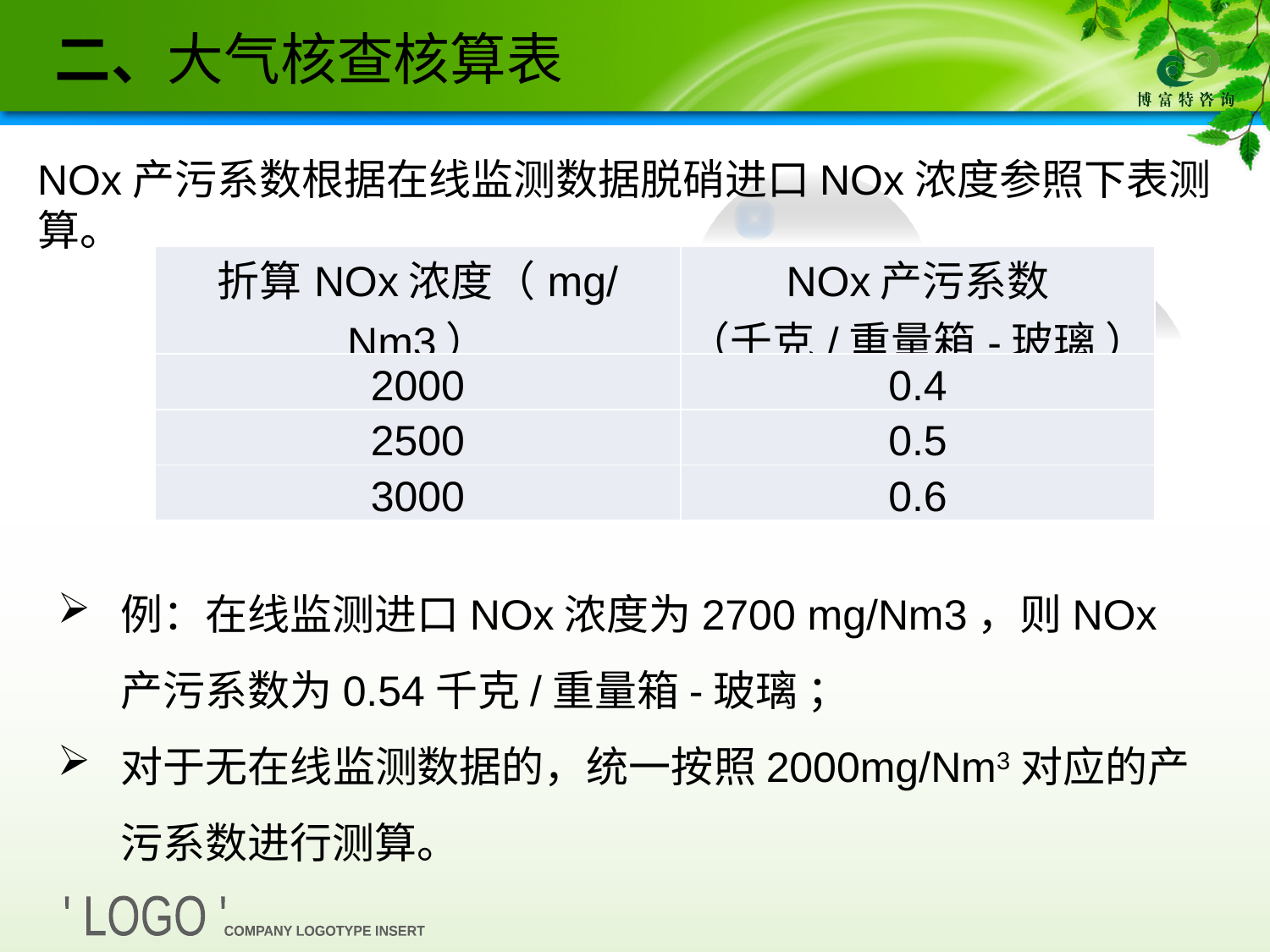

二、大气核查核算表
NOx产污系数根据在线监测数据脱硝进口NOx浓度参照下表测算。

| 折算NOx浓度（mg/Nm3） | NOx产污系数 （千克/重量箱-玻璃 ） |
| --- | --- |
| 2000 | 0.4 |
| 2500 | 0.5 |
| 3000 | 0.6 |

例：在线监测进口NOx浓度为2700 mg/Nm3，则NOx产污系数为0.54千克/重量箱-玻璃 ；
对于无在线监测数据的，统一按照2000mg/Nm3对应的产污系数进行测算。